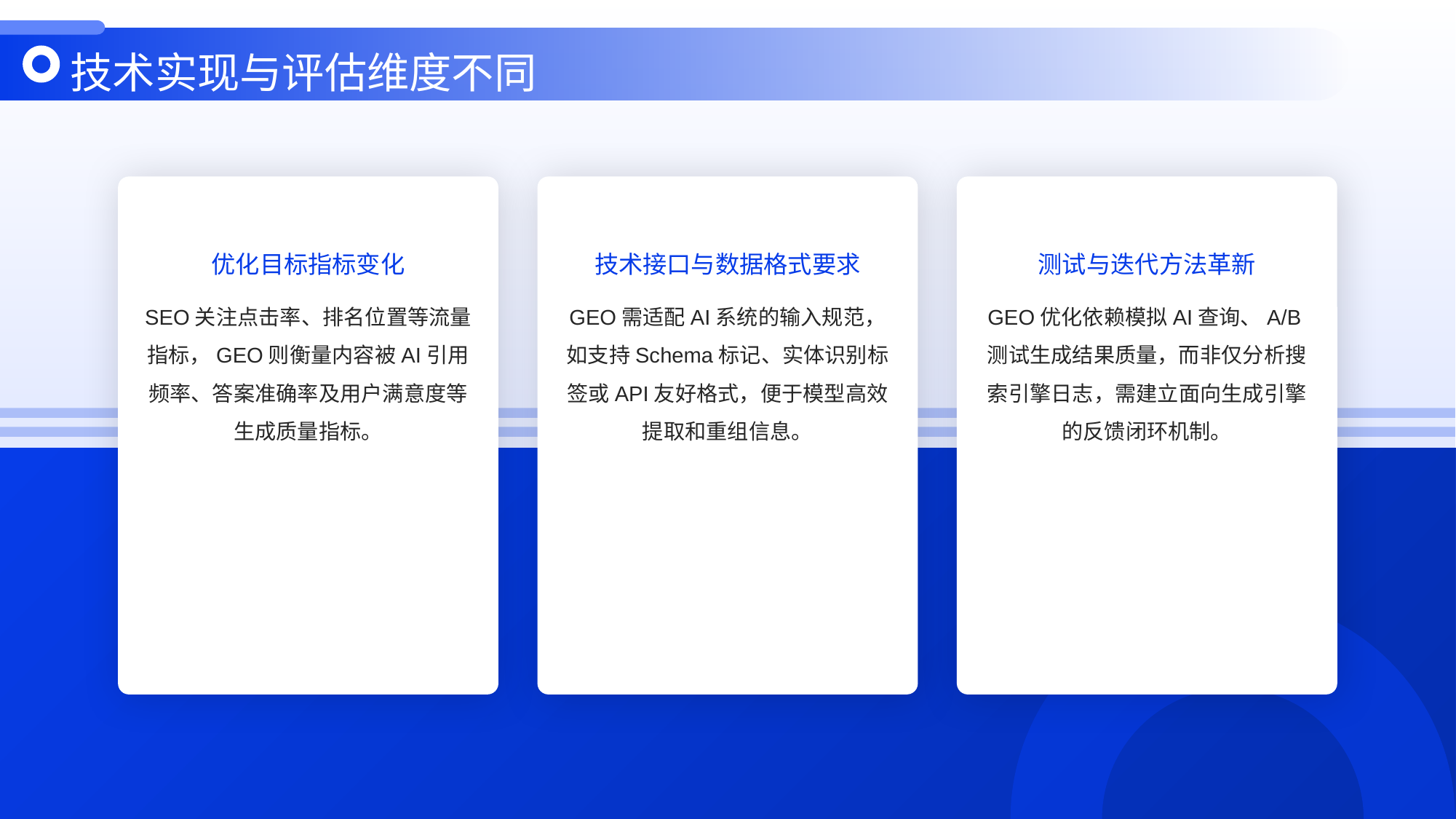

技术实现与评估维度不同

优化目标指标变化
技术接口与数据格式要求
测试与迭代方法革新
SEO关注点击率、排名位置等流量指标，GEO则衡量内容被AI引用频率、答案准确率及用户满意度等生成质量指标。
GEO需适配AI系统的输入规范，如支持Schema标记、实体识别标签或API友好格式，便于模型高效提取和重组信息。
GEO优化依赖模拟AI查询、A/B测试生成结果质量，而非仅分析搜索引擎日志，需建立面向生成引擎的反馈闭环机制。